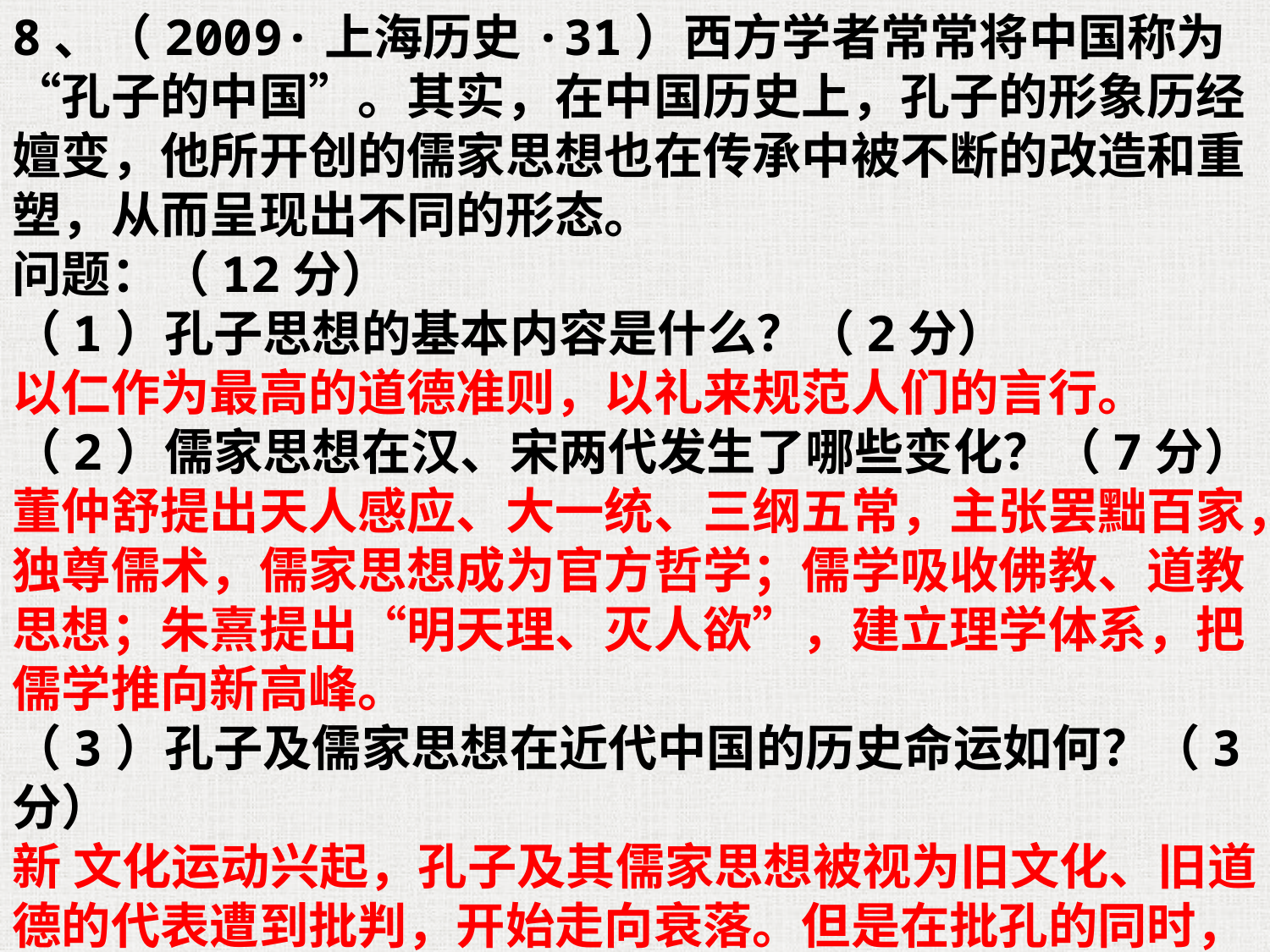

8、（2009·上海历史·31）西方学者常常将中国称为“孔子的中国”。其实，在中国历史上，孔子的形象历经嬗变，他所开创的儒家思想也在传承中被不断的改造和重塑，从而呈现出不同的形态。
问题：（12分）
（1）孔子思想的基本内容是什么？（2分）
以仁作为最高的道德准则，以礼来规范人们的言行。
（2）儒家思想在汉、宋两代发生了哪些变化？（7分）
董仲舒提出天人感应、大一统、三纲五常，主张罢黜百家，独尊儒术，儒家思想成为官方哲学；儒学吸收佛教、道教思想；朱熹提出“明天理、灭人欲”，建立理学体系，把儒学推向新高峰。
（3）孔子及儒家思想在近代中国的历史命运如何？（3分）
新 文化运动兴起，孔子及其儒家思想被视为旧文化、旧道德的代表遭到批判，开始走向衰落。但是在批孔的同时，也有人推崇儒家思想，这表明儒家思想在当时仍具有影响。